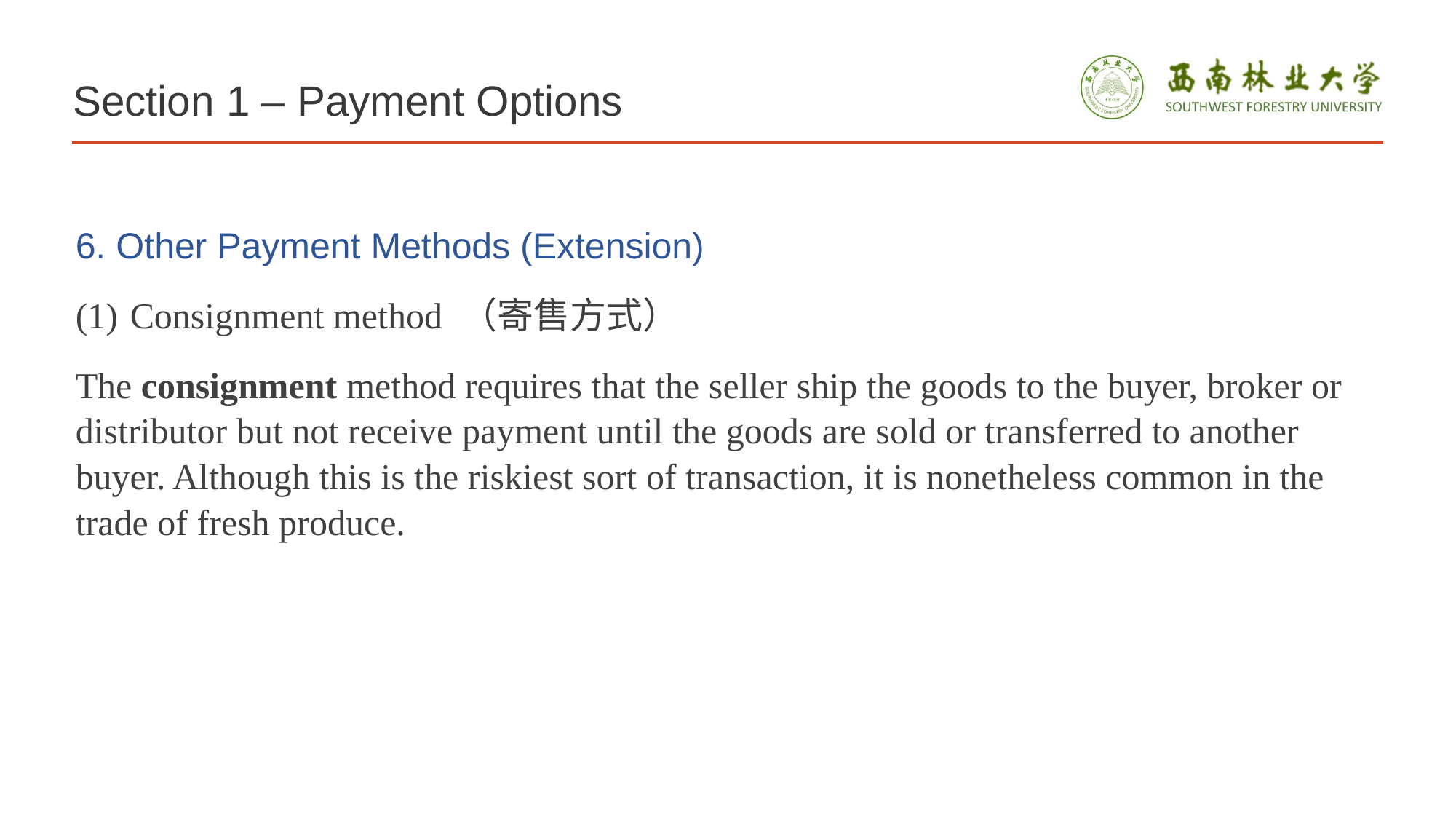

# Section 1 – Payment Options

6. Other Payment Methods (Extension)
Consignment method （寄售方式）
The consignment method requires that the seller ship the goods to the buyer, broker or distributor but not receive payment until the goods are sold or transferred to another buyer. Although this is the riskiest sort of transaction, it is nonetheless common in the trade of fresh produce.